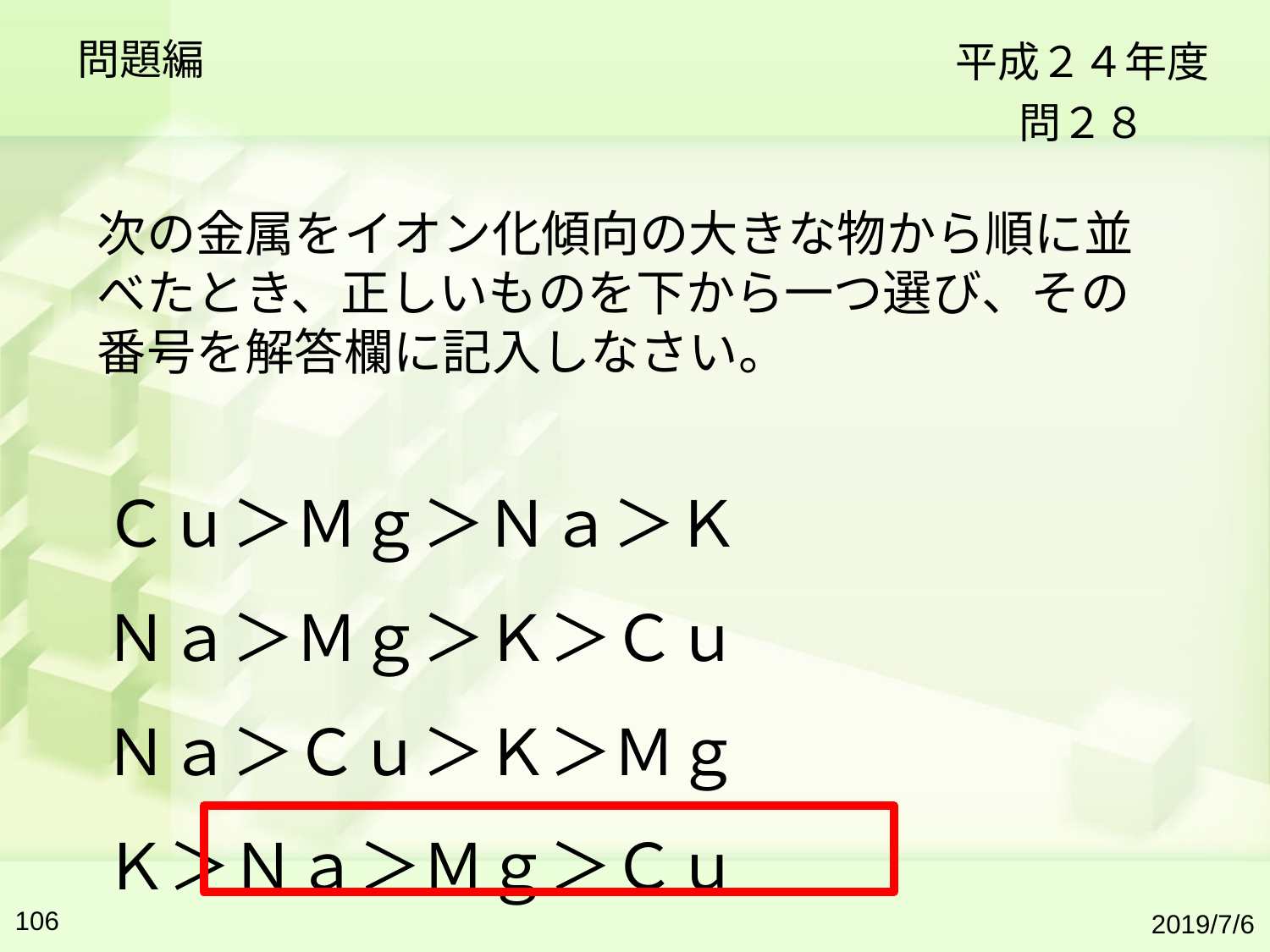

問題編
平成２４年度
問２８
次の金属をイオン化傾向の大きな物から順に並べたとき、正しいものを下から一つ選び、その番号を解答欄に記入しなさい。
Ｃｕ＞Ｍｇ＞Ｎａ＞Ｋ
Ｎａ＞Ｍｇ＞Ｋ＞Ｃｕ
Ｎａ＞Ｃｕ＞Ｋ＞Ｍｇ
Ｋ＞Ｎａ＞Ｍｇ＞Ｃｕ

106
2019/7/6